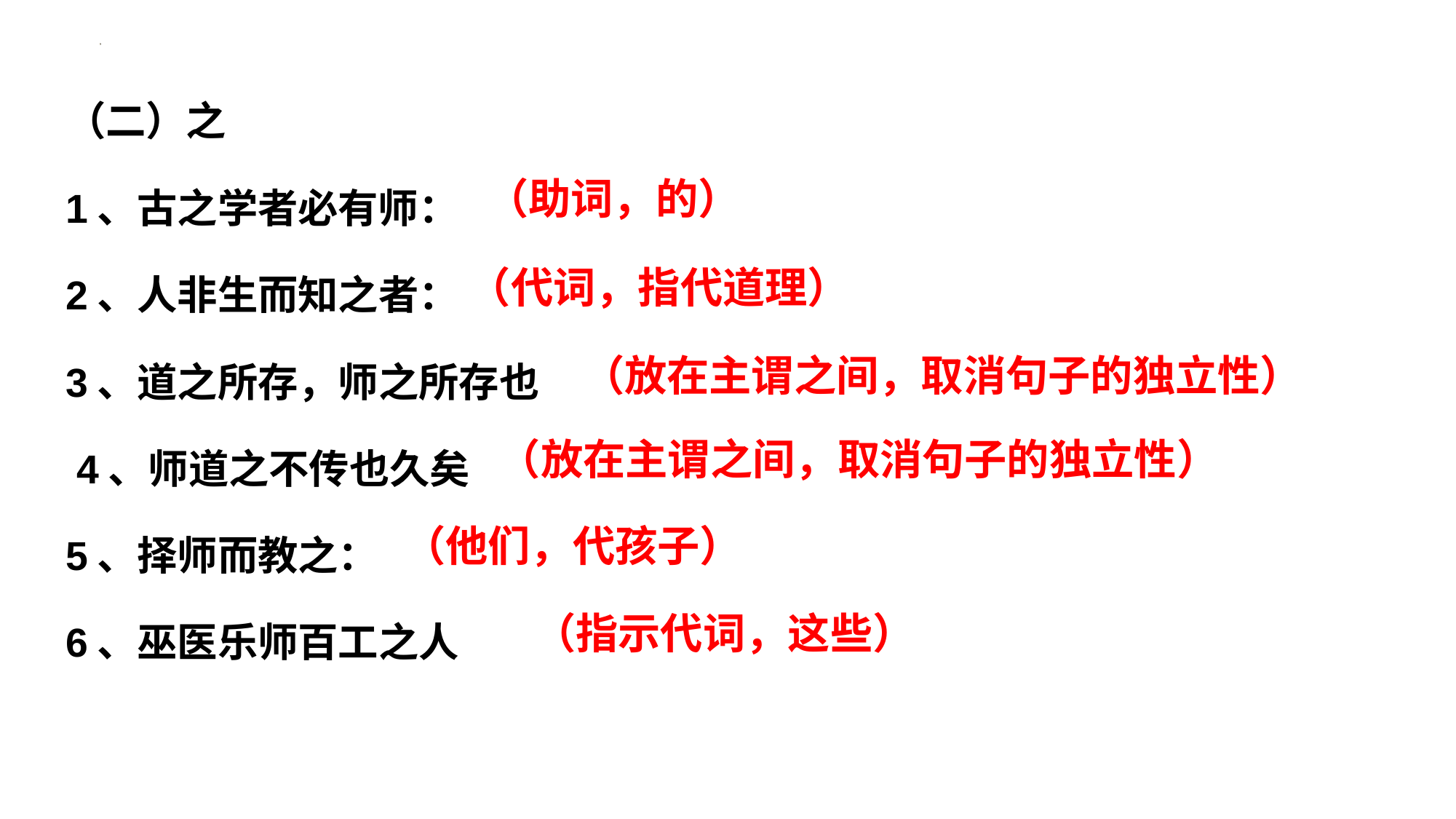

（二）之
1、古之学者必有师：
2、人非生而知之者：
3、道之所存，师之所存也
 4、师道之不传也久矣
5、择师而教之：
6、巫医乐师百工之人
（助词，的）
（代词，指代道理）
（放在主谓之间，取消句子的独立性）
（放在主谓之间，取消句子的独立性）
（他们，代孩子）
（指示代词，这些）